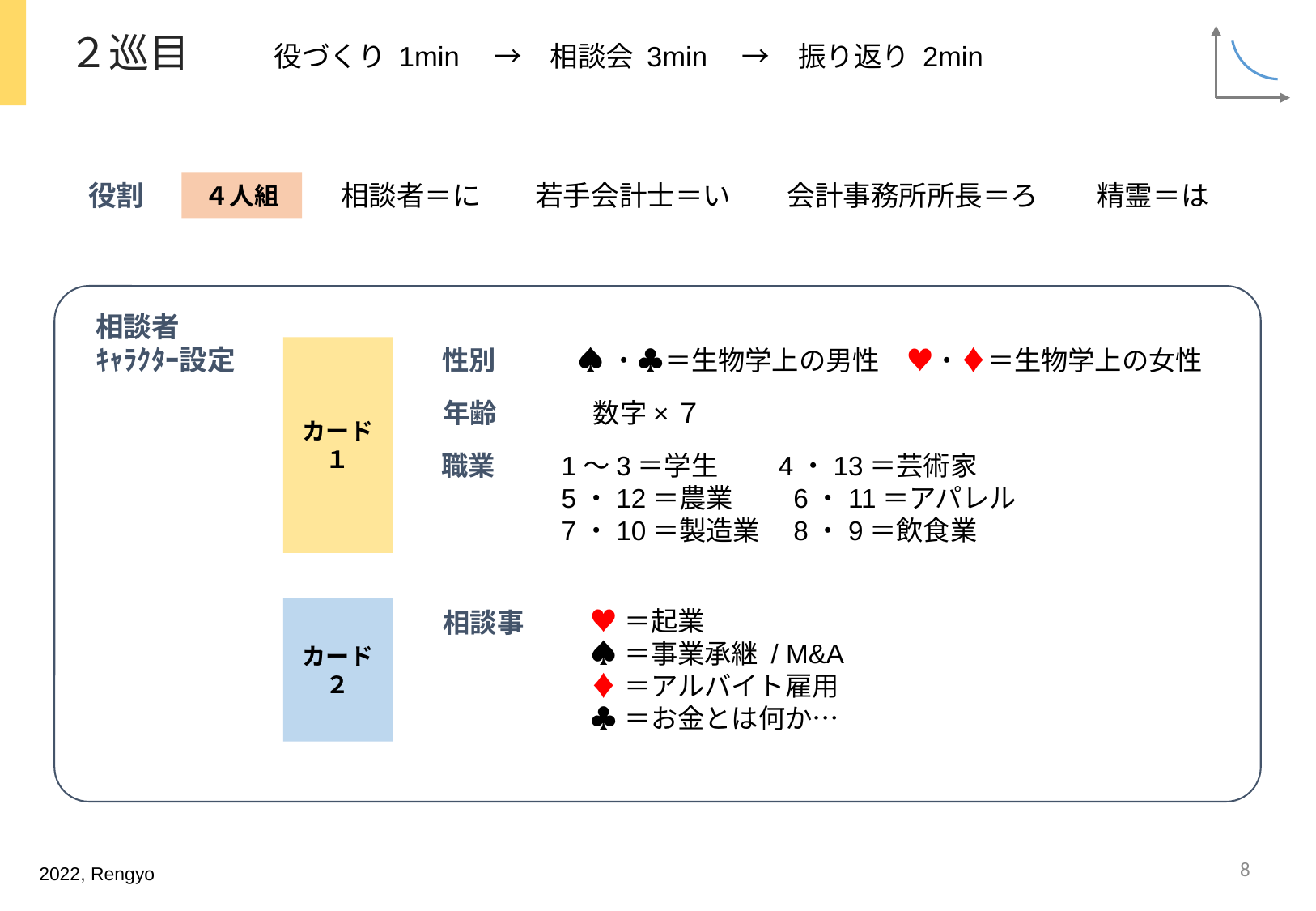

# ２巡目
役づくり 1min　→　相談会 3min　→　振り返り 2min
役割
相談者＝に
若手会計士＝い
会計事務所所長＝ろ
精霊＝は
４人組

相談者
ｷｬﾗｸﾀｰ設定

カード１
性別
♠・♣＝生物学上の男性　♥・♦＝生物学上の女性
年齢
数字×７
1〜3＝学生　　4・13＝芸術家
5・12＝農業　　6・11＝アパレル
7・10＝製造業　8・9＝飲食業
職業
カード２
♥＝起業
♠＝事業承継 / M&A
♦＝アルバイト雇用
♣＝お金とは何か…
相談事
8